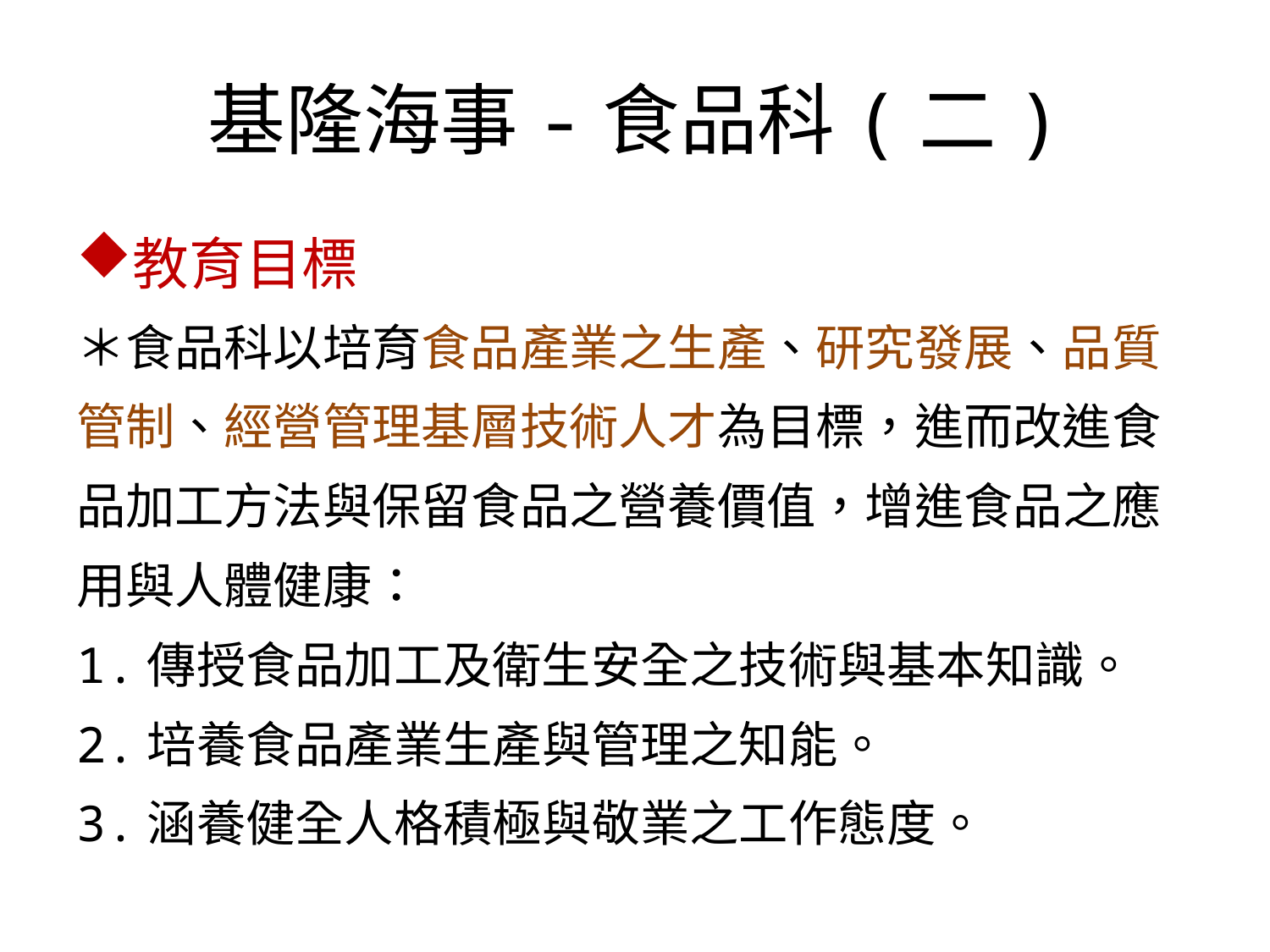

# 基隆海事-食品科(二)
教育目標
＊食品科以培育食品產業之生產、研究發展、品質管制、經營管理基層技術人才為目標，進而改進食品加工方法與保留食品之營養價值，增進食品之應用與人體健康：
1.傳授食品加工及衛生安全之技術與基本知識。
2.培養食品產業生產與管理之知能。
3.涵養健全人格積極與敬業之工作態度。